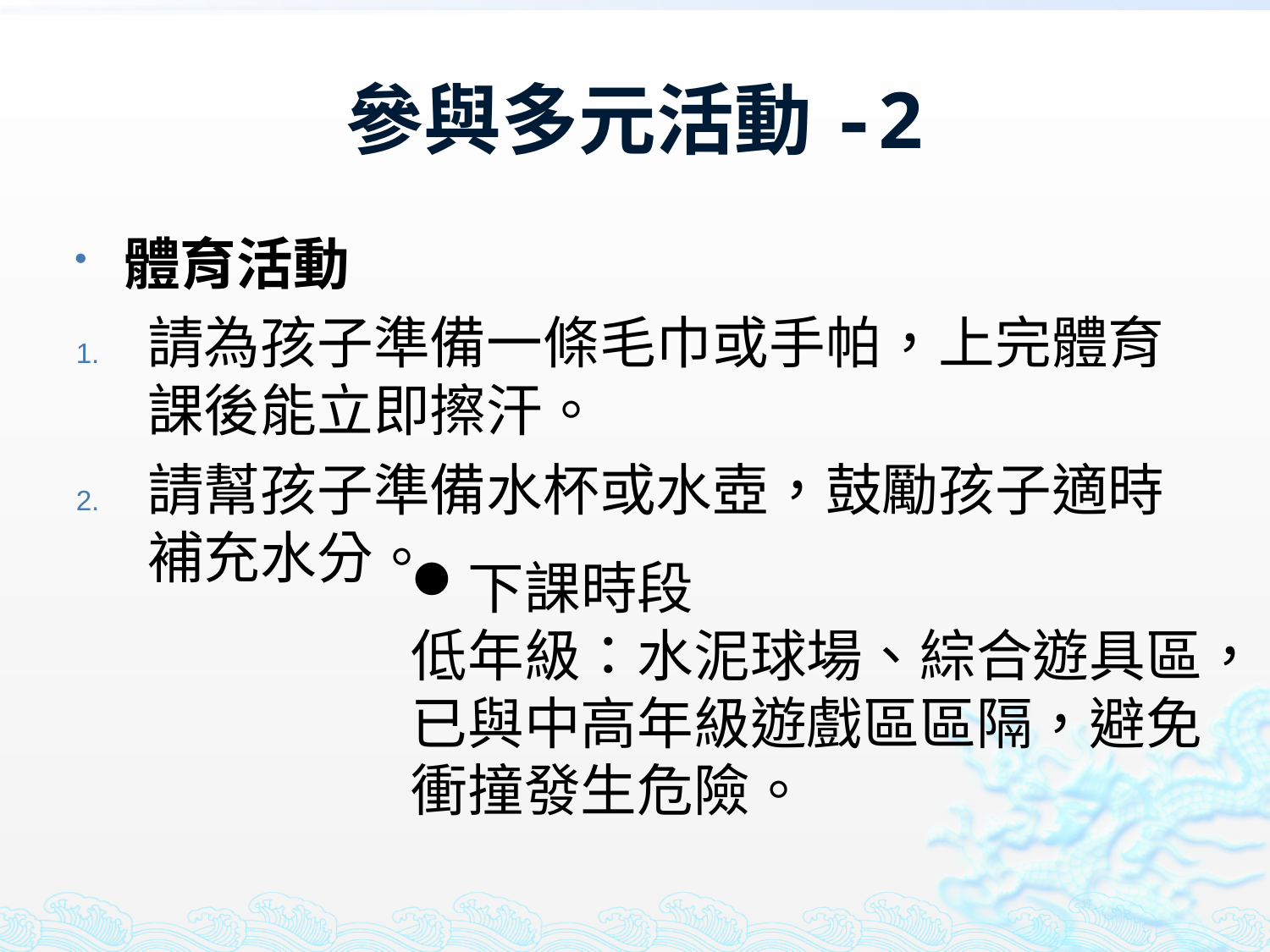

# 參與多元活動-2
體育活動
請為孩子準備一條毛巾或手帕，上完體育課後能立即擦汗。
請幫孩子準備水杯或水壺，鼓勵孩子適時補充水分。
下課時段
低年級：水泥球場、綜合遊具區，已與中高年級遊戲區區隔，避免衝撞發生危險。